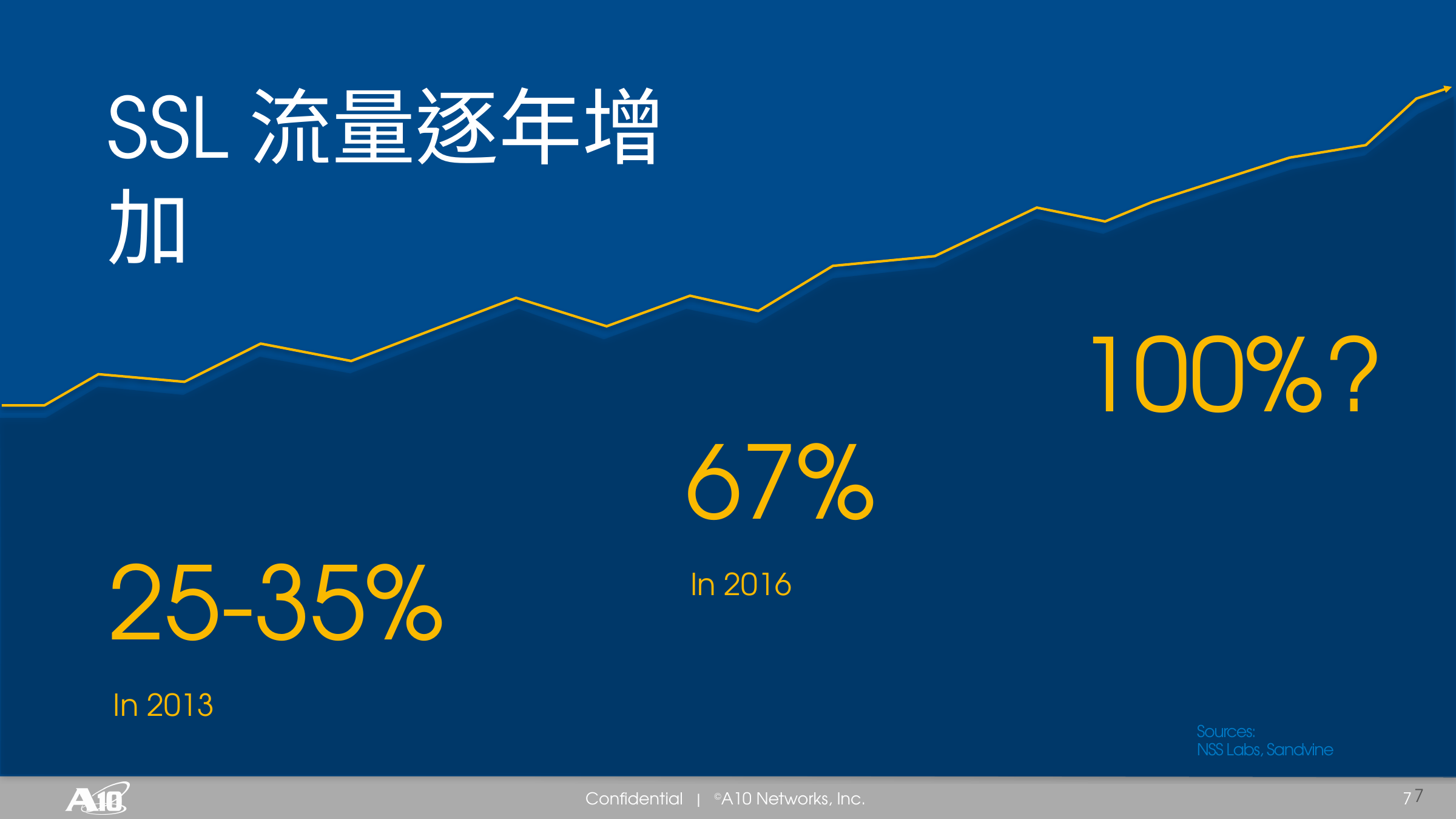

SSL流量逐年增加

100%?
67%
In 2016
25-35%
In 2013
Sources:
NSS Labs, Sandvine
7